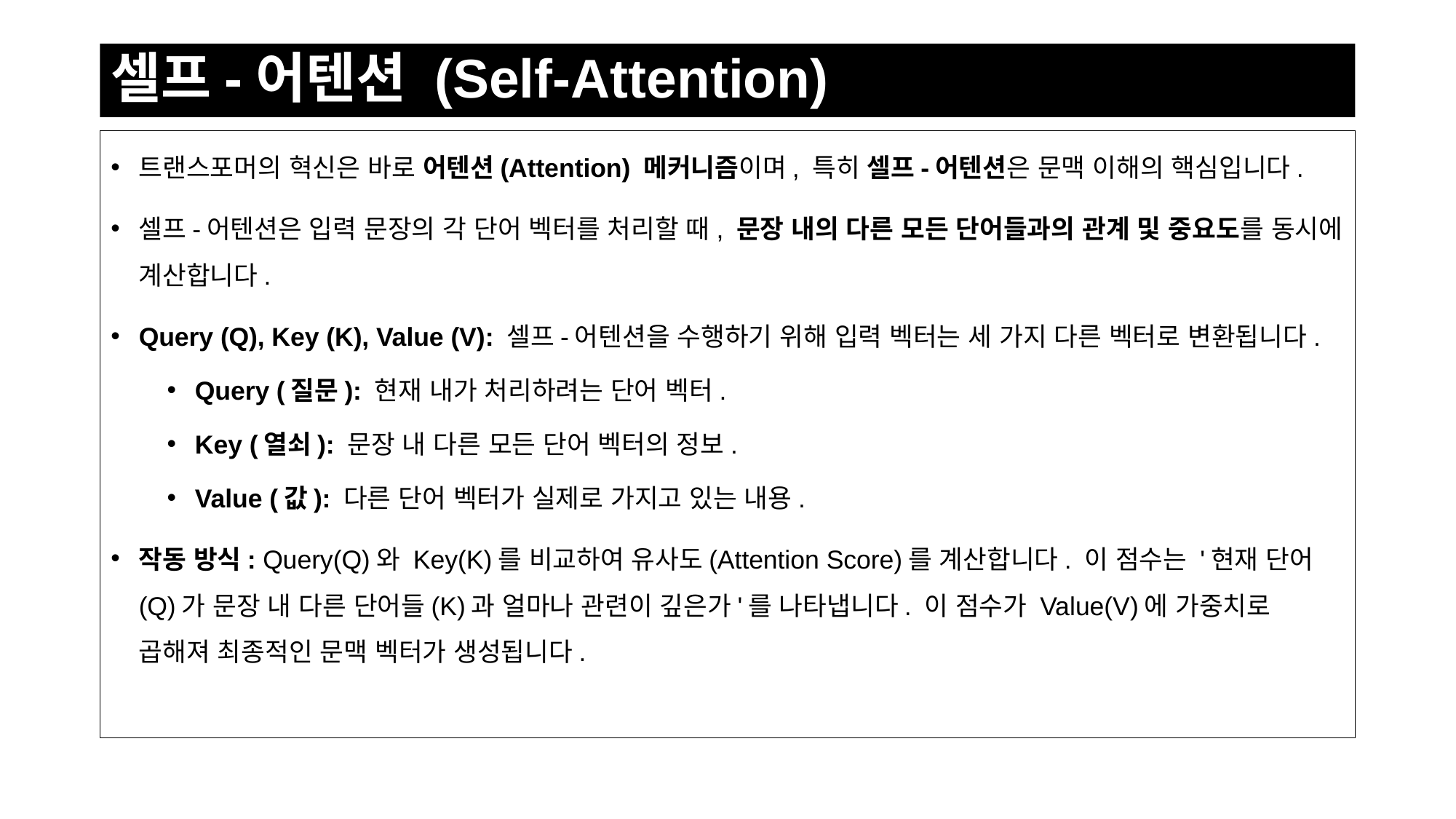

# 셀프-어텐션 (Self-Attention)
트랜스포머의 혁신은 바로 어텐션(Attention) 메커니즘이며, 특히 셀프-어텐션은 문맥 이해의 핵심입니다.
셀프-어텐션은 입력 문장의 각 단어 벡터를 처리할 때, 문장 내의 다른 모든 단어들과의 관계 및 중요도를 동시에 계산합니다.
Query (Q), Key (K), Value (V): 셀프-어텐션을 수행하기 위해 입력 벡터는 세 가지 다른 벡터로 변환됩니다.
Query (질문): 현재 내가 처리하려는 단어 벡터.
Key (열쇠): 문장 내 다른 모든 단어 벡터의 정보.
Value (값): 다른 단어 벡터가 실제로 가지고 있는 내용.
작동 방식: Query(Q)와 Key(K)를 비교하여 유사도(Attention Score)를 계산합니다. 이 점수는 '현재 단어(Q)가 문장 내 다른 단어들(K)과 얼마나 관련이 깊은가'를 나타냅니다. 이 점수가 Value(V)에 가중치로 곱해져 최종적인 문맥 벡터가 생성됩니다.